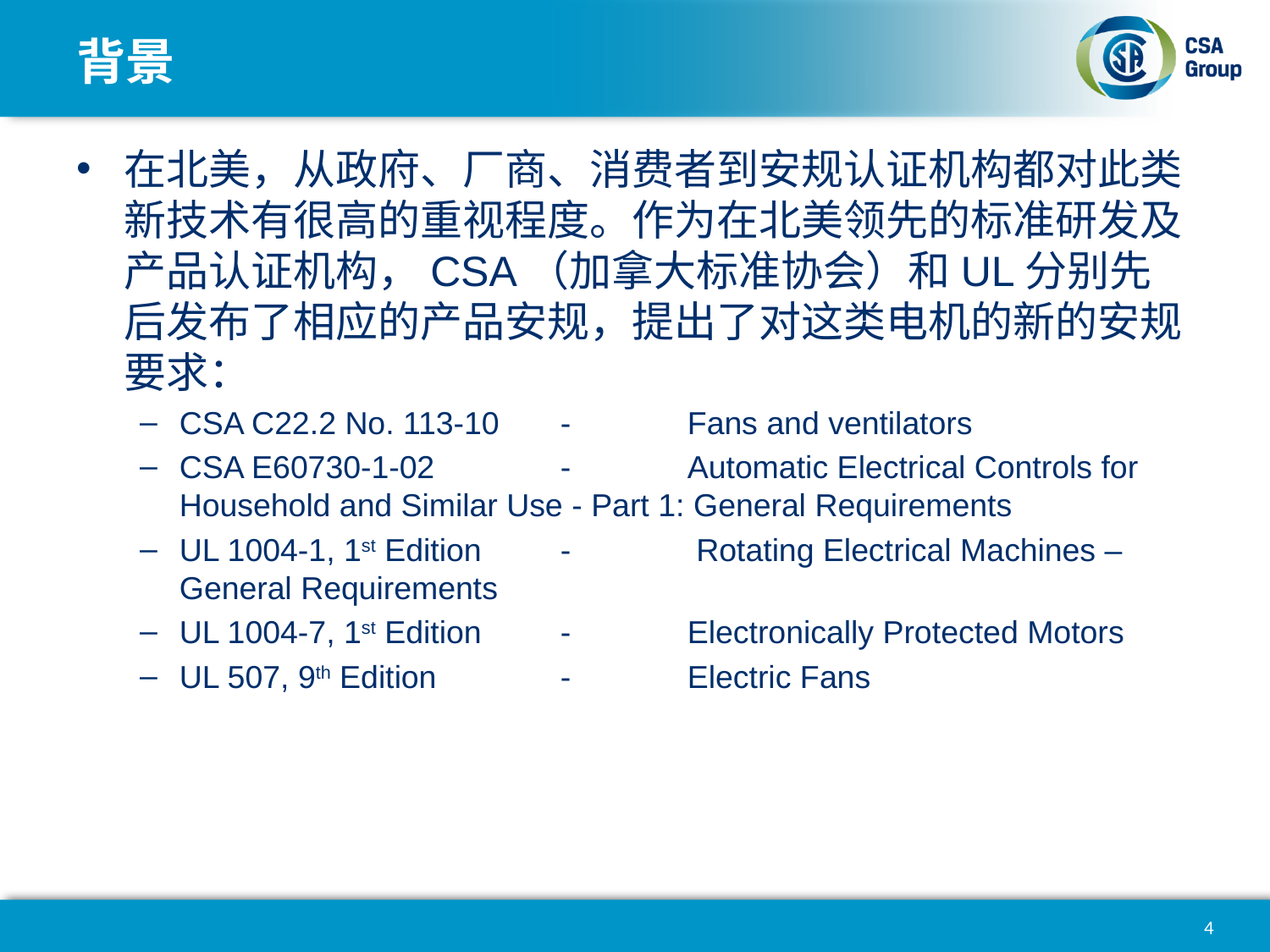

# 背景
在北美，从政府、厂商、消费者到安规认证机构都对此类新技术有很高的重视程度。作为在北美领先的标准研发及产品认证机构，CSA（加拿大标准协会）和UL分别先后发布了相应的产品安规，提出了对这类电机的新的安规要求：
CSA C22.2 No. 113-10	-	Fans and ventilators
CSA E60730-1-02	-	Automatic Electrical Controls for Household and Similar Use - Part 1: General Requirements
UL 1004-1, 1st Edition	-	 Rotating Electrical Machines – General Requirements
UL 1004-7, 1st Edition	-	Electronically Protected Motors
UL 507, 9th Edition	-	Electric Fans
4